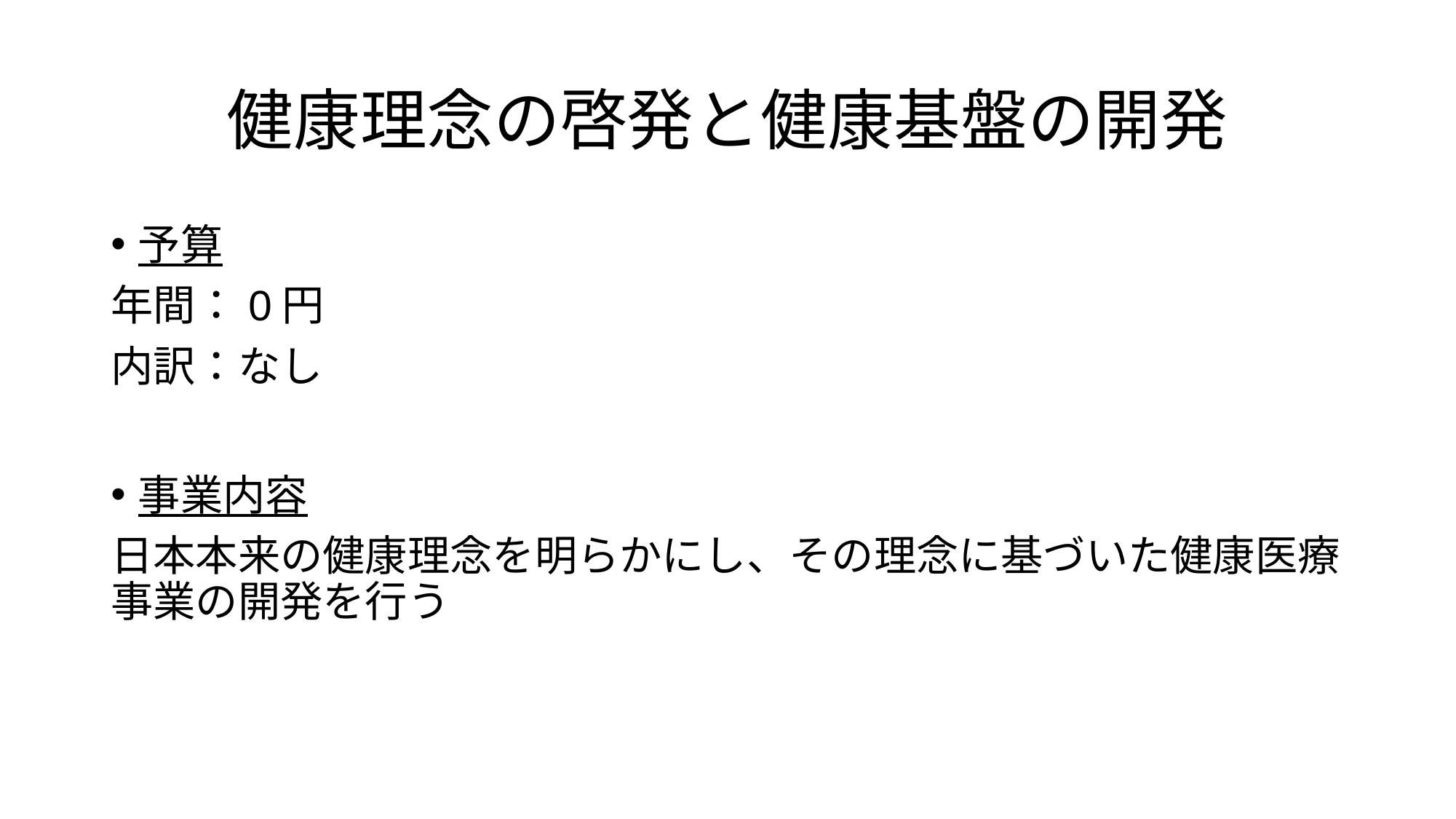

# 健康理念の啓発と健康基盤の開発
予算
年間：0円
内訳：なし

事業内容
日本本来の健康理念を明らかにし、その理念に基づいた健康医療事業の開発を行う